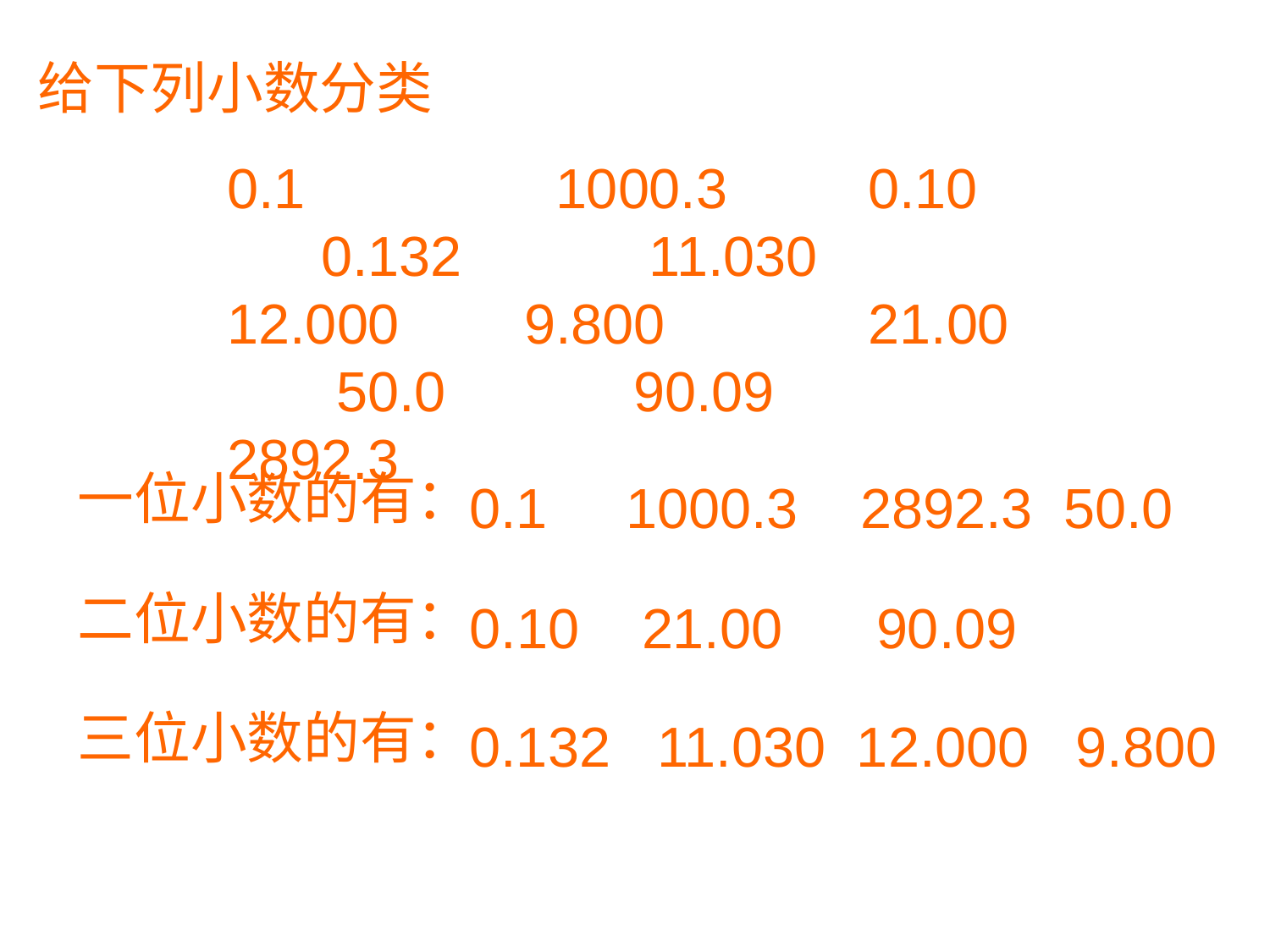

给下列小数分类
0.1                1000.3         0.10            0.132            11.030         12.000        9.800             21.00           50.0            90.09             2892.3
一位小数的有：
0.1     1000.3    2892.3  50.0
二位小数的有：
0.10    21.00      90.09
三位小数的有：
0.132   11.030  12.000   9.800